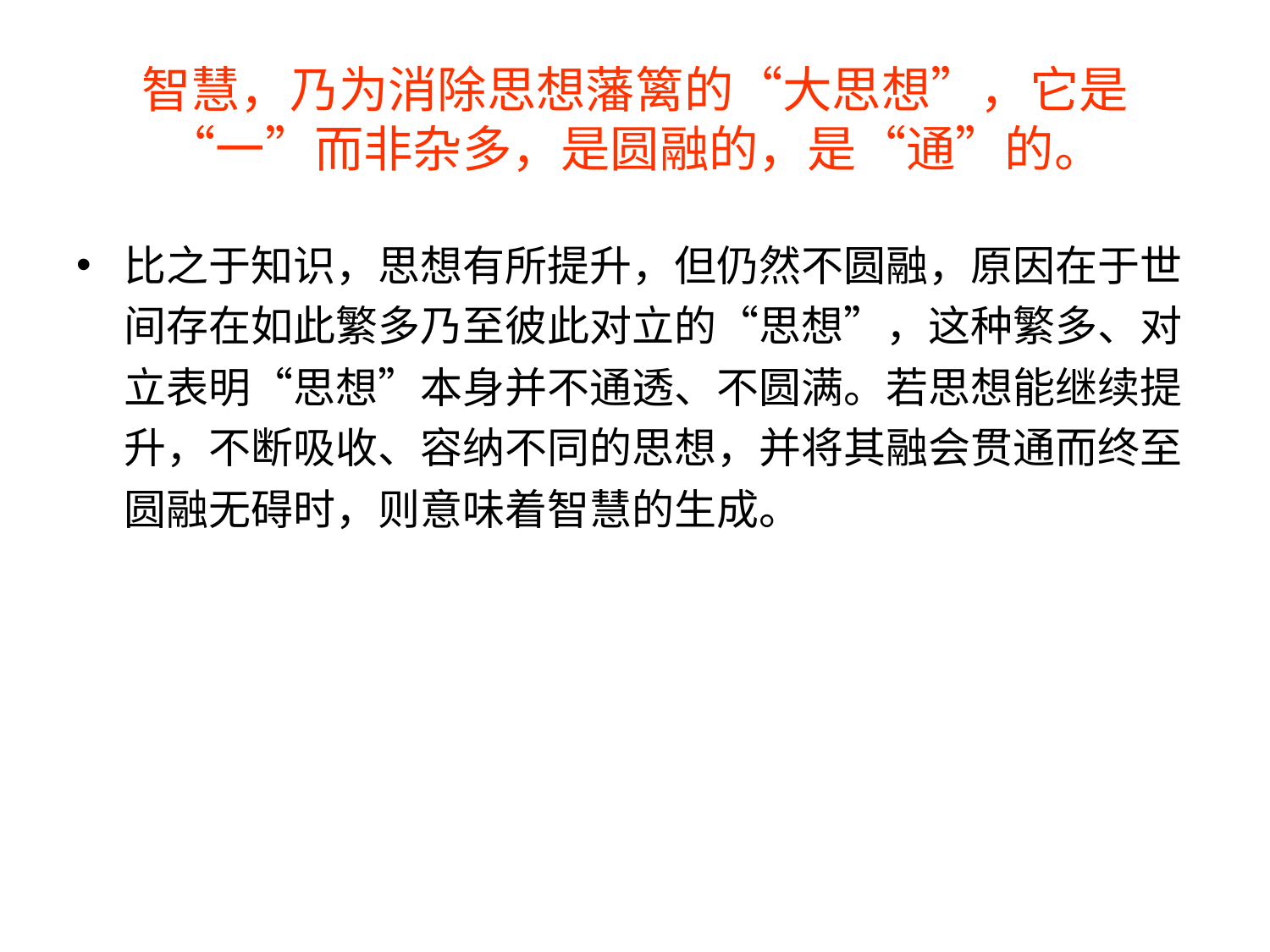

# 智慧，乃为消除思想藩篱的“大思想”，它是“一”而非杂多，是圆融的，是“通”的。
比之于知识，思想有所提升，但仍然不圆融，原因在于世间存在如此繁多乃至彼此对立的“思想”，这种繁多、对立表明“思想”本身并不通透、不圆满。若思想能继续提升，不断吸收、容纳不同的思想，并将其融会贯通而终至圆融无碍时，则意味着智慧的生成。